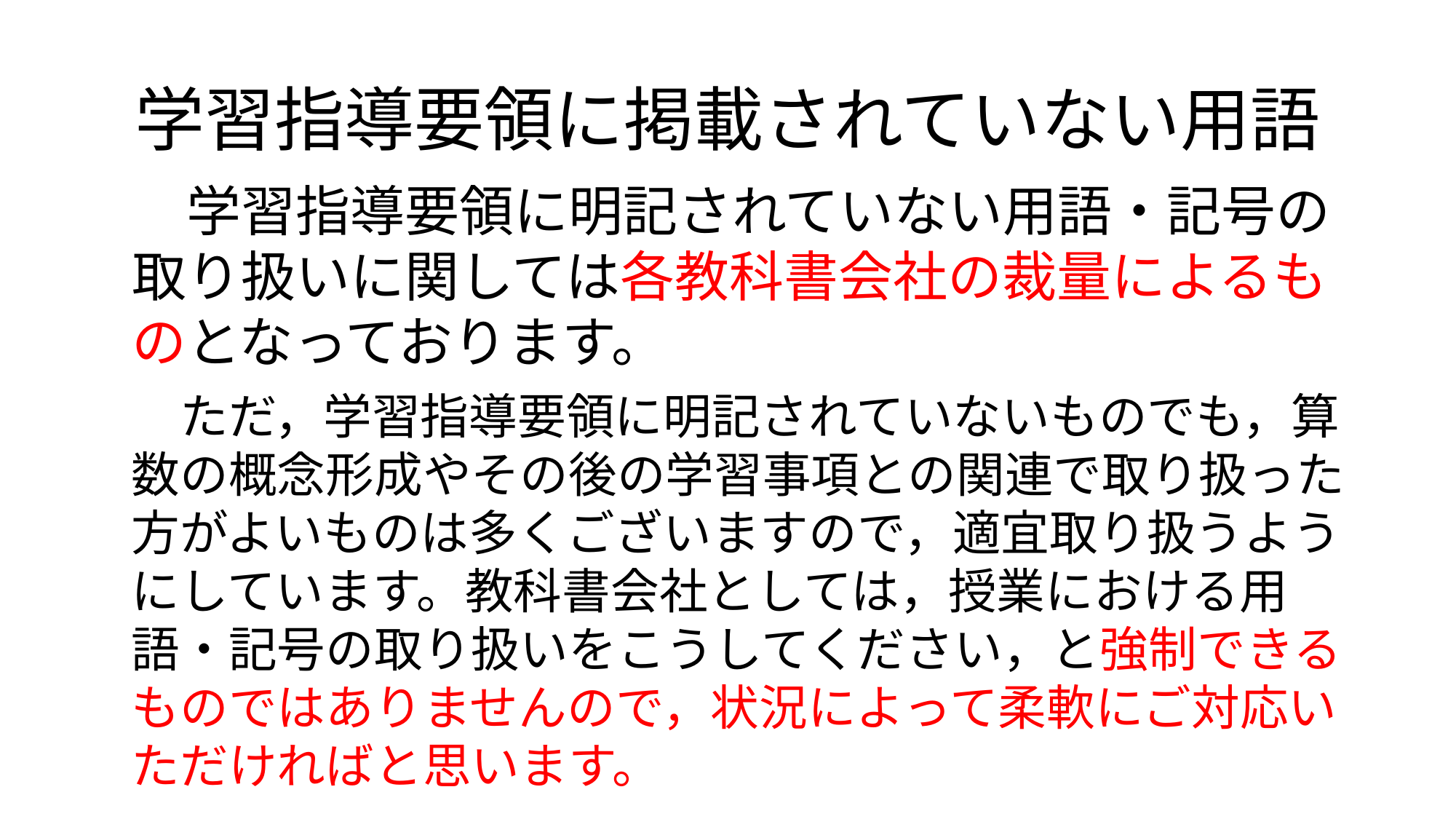

# 学習指導要領に掲載されていない用語
　学習指導要領に明記されていない用語・記号の取り扱いに関しては各教科書会社の裁量によるものとなっております。
　ただ，学習指導要領に明記されていないものでも，算数の概念形成やその後の学習事項との関連で取り扱った方がよいものは多くございますので，適宜取り扱うようにしています。教科書会社としては，授業における用語・記号の取り扱いをこうしてください，と強制できるものではありませんので，状況によって柔軟にご対応いただければと思います。